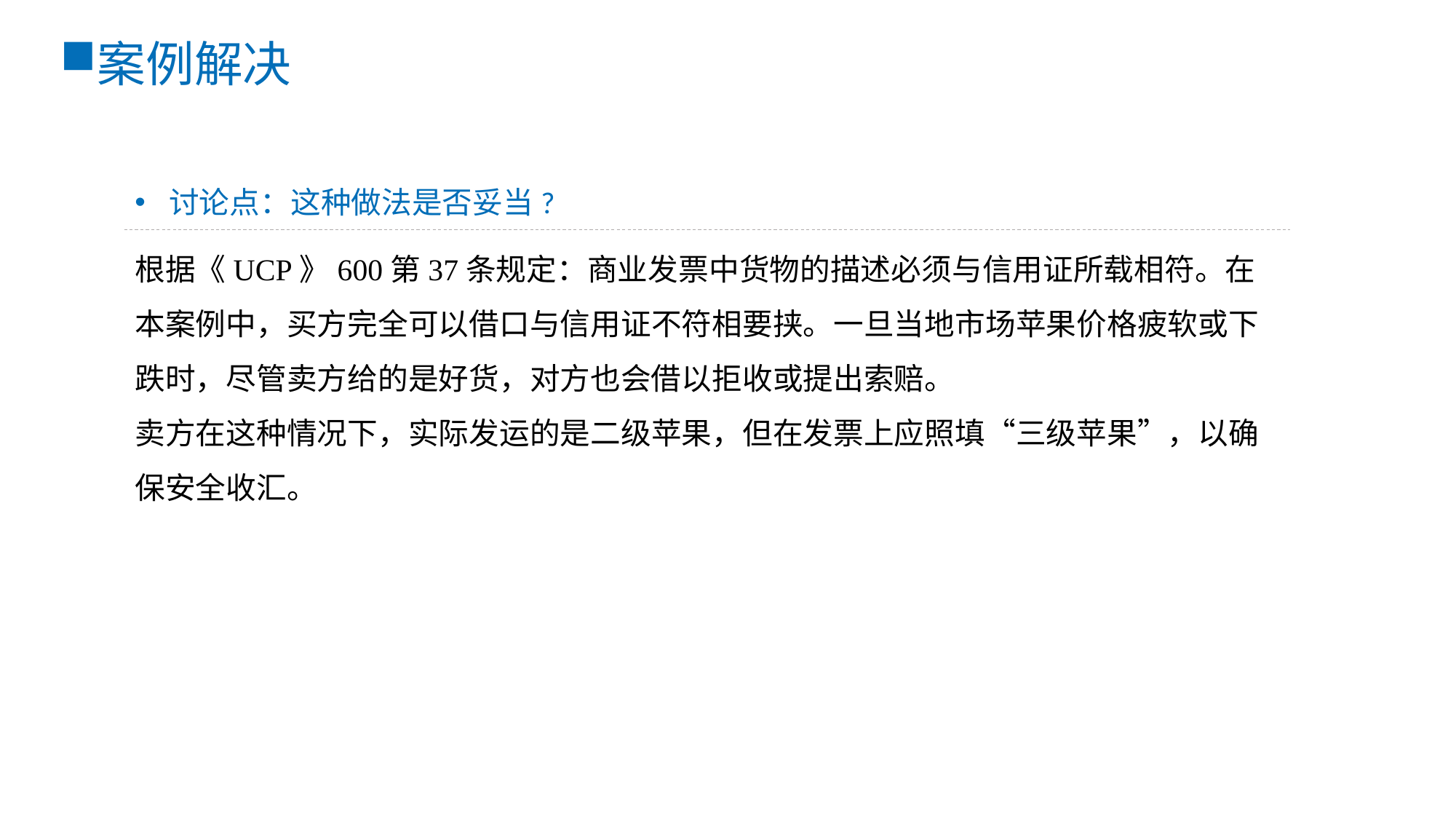

案例解决
讨论点：这种做法是否妥当?
根据《UCP》600第37条规定：商业发票中货物的描述必须与信用证所载相符。在本案例中，买方完全可以借口与信用证不符相要挟。一旦当地市场苹果价格疲软或下跌时，尽管卖方给的是好货，对方也会借以拒收或提出索赔。
卖方在这种情况下，实际发运的是二级苹果，但在发票上应照填“三级苹果”，以确保安全收汇。